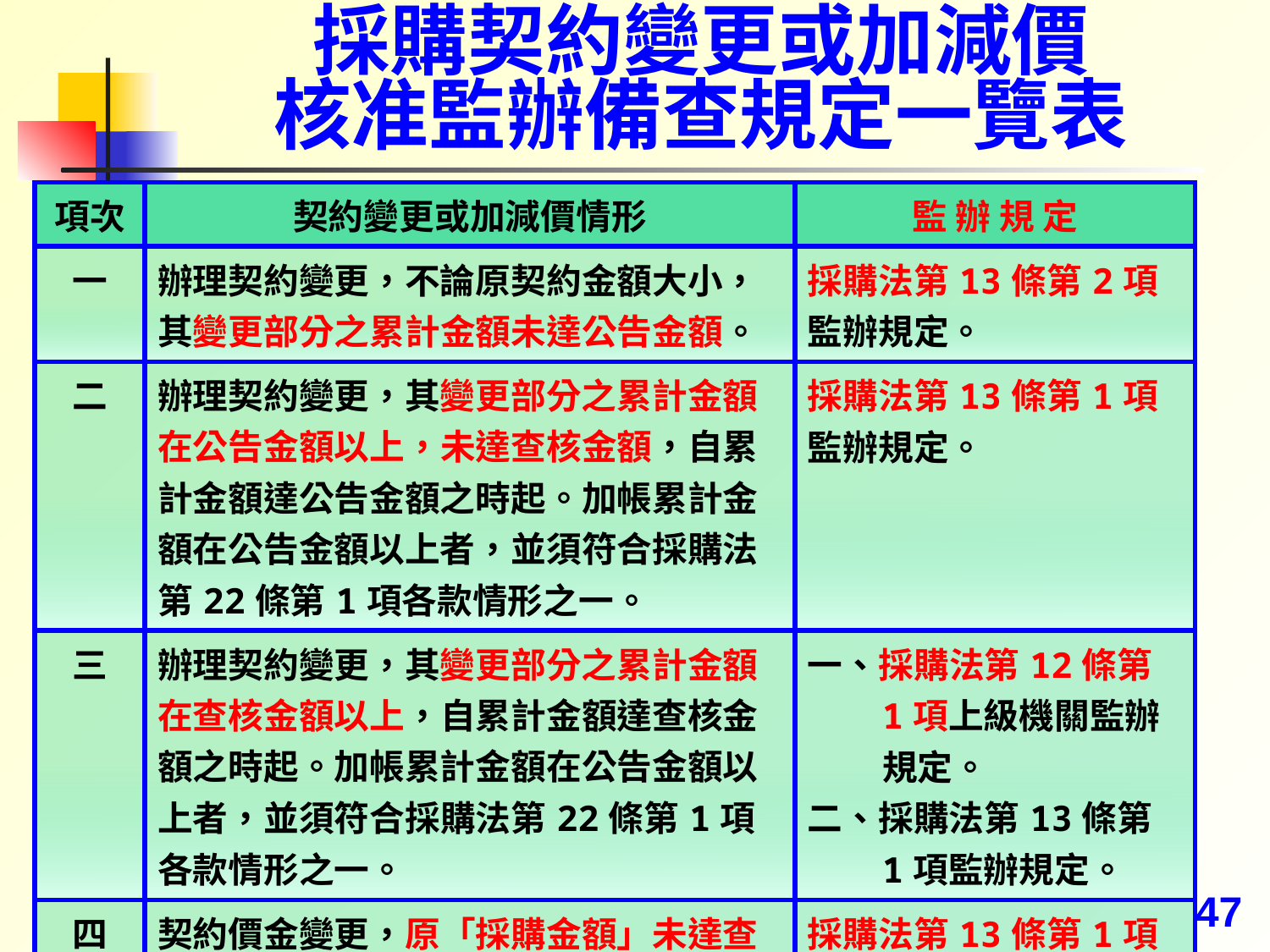

# 採購契約變更或加減價 核准監辦備查規定一覽表
| 項次 | 契約變更或加減價情形 | 監 辦 規 定 |
| --- | --- | --- |
| 一 | 辦理契約變更，不論原契約金額大小，其變更部分之累計金額未達公告金額。 | 採購法第13條第2項監辦規定。 |
| 二 | 辦理契約變更，其變更部分之累計金額在公告金額以上，未達查核金額，自累計金額達公告金額之時起。加帳累計金額在公告金額以上者，並須符合採購法第22條第1項各款情形之一。 | 採購法第13條第1項監辦規定。 |
| 三 | 辦理契約變更，其變更部分之累計金額在查核金額以上，自累計金額達查核金額之時起。加帳累計金額在公告金額以上者，並須符合採購法第22條第1項各款情形之一。 | 一、採購法第12條第1項上級機關監辦規定。 二、採購法第13條第1項監辦規定。 |
| 四 | 契約價金變更，原「採購金額」未達查核金額，契約價金於變更後達查核金額之當次變更。 | 採購法第13條第1項監辦規定。 |
47